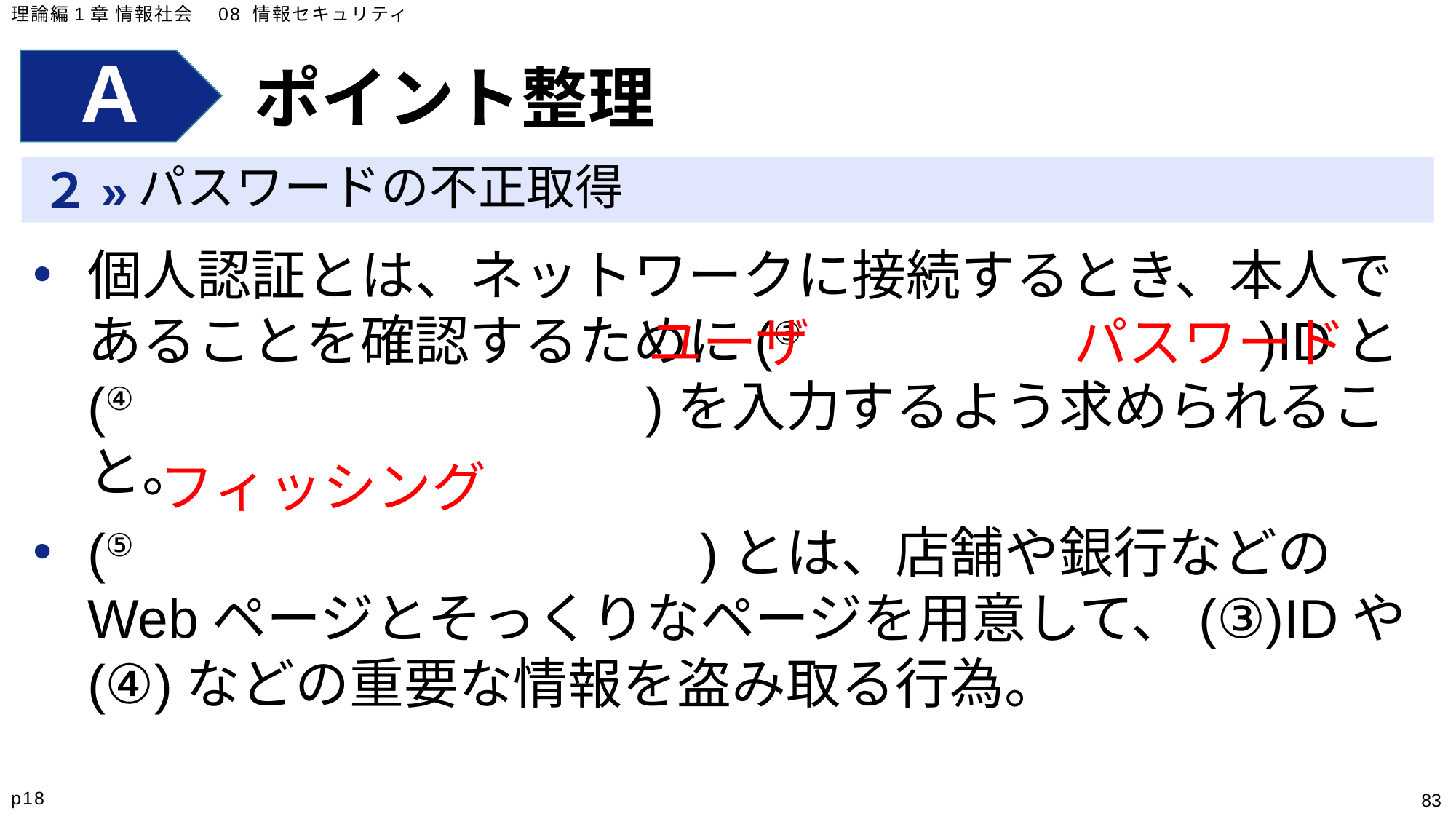

理論編1章 情報社会　08 情報セキュリティ
ポイント整理
パスワードの不正取得
個人認証とは、ネットワークに接続するとき、本人であることを確認するために(③　　　　　　　　)IDと(④　　　　　　　　　)を入力するよう求められること。
(⑤　　　　　　　　　　)とは、店舗や銀行などのWebページとそっくりなページを用意して、(③)IDや(④)などの重要な情報を盗み取る行為。
ユーザ
パスワード
フィッシング
p18
83